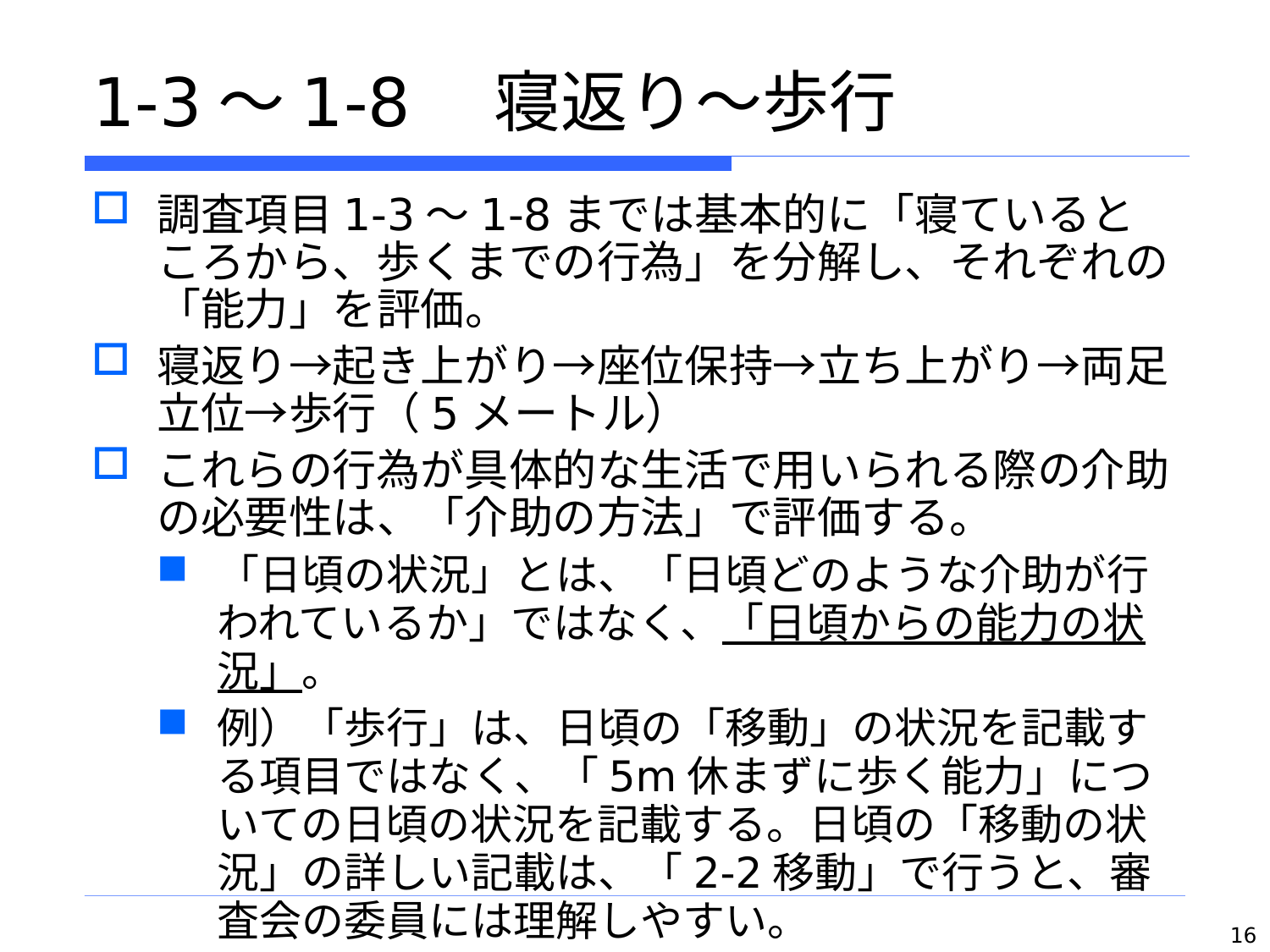

# 1-3～1-8　寝返り～歩行
調査項目1-3～1-8までは基本的に「寝ているところから、歩くまでの行為」を分解し、それぞれの「能力」を評価。
寝返り→起き上がり→座位保持→立ち上がり→両足立位→歩行（5メートル）
これらの行為が具体的な生活で用いられる際の介助の必要性は、「介助の方法」で評価する。
「日頃の状況」とは、「日頃どのような介助が行われているか」ではなく、「日頃からの能力の状況」。
例）「歩行」は、日頃の「移動」の状況を記載する項目ではなく、「5m休まずに歩く能力」についての日頃の状況を記載する。日頃の「移動の状況」の詳しい記載は、「2-2移動」で行うと、審査会の委員には理解しやすい。

16